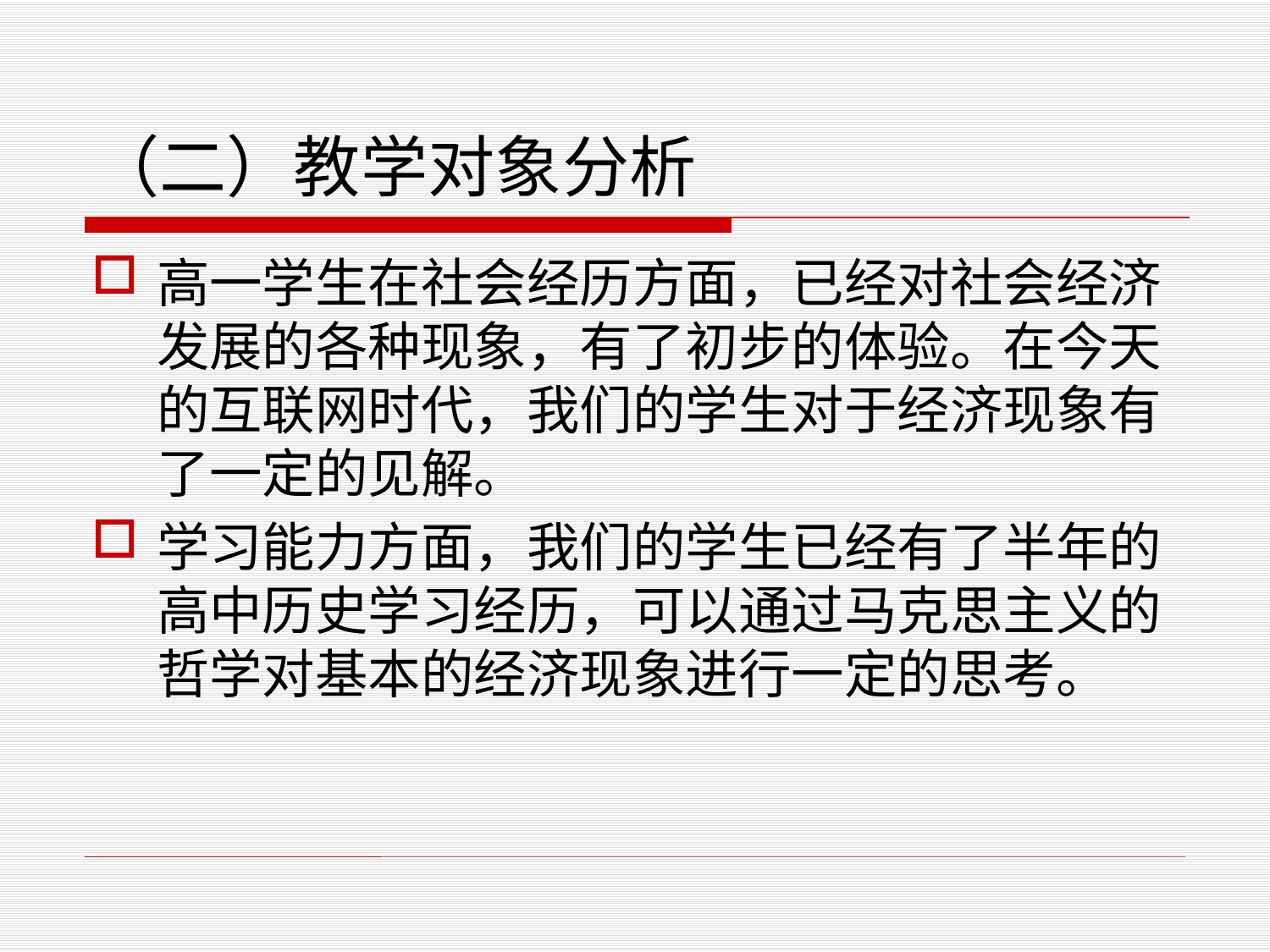

# （二）教学对象分析
高一学生在社会经历方面，已经对社会经济发展的各种现象，有了初步的体验。在今天的互联网时代，我们的学生对于经济现象有了一定的见解。
学习能力方面，我们的学生已经有了半年的高中历史学习经历，可以通过马克思主义的哲学对基本的经济现象进行一定的思考。